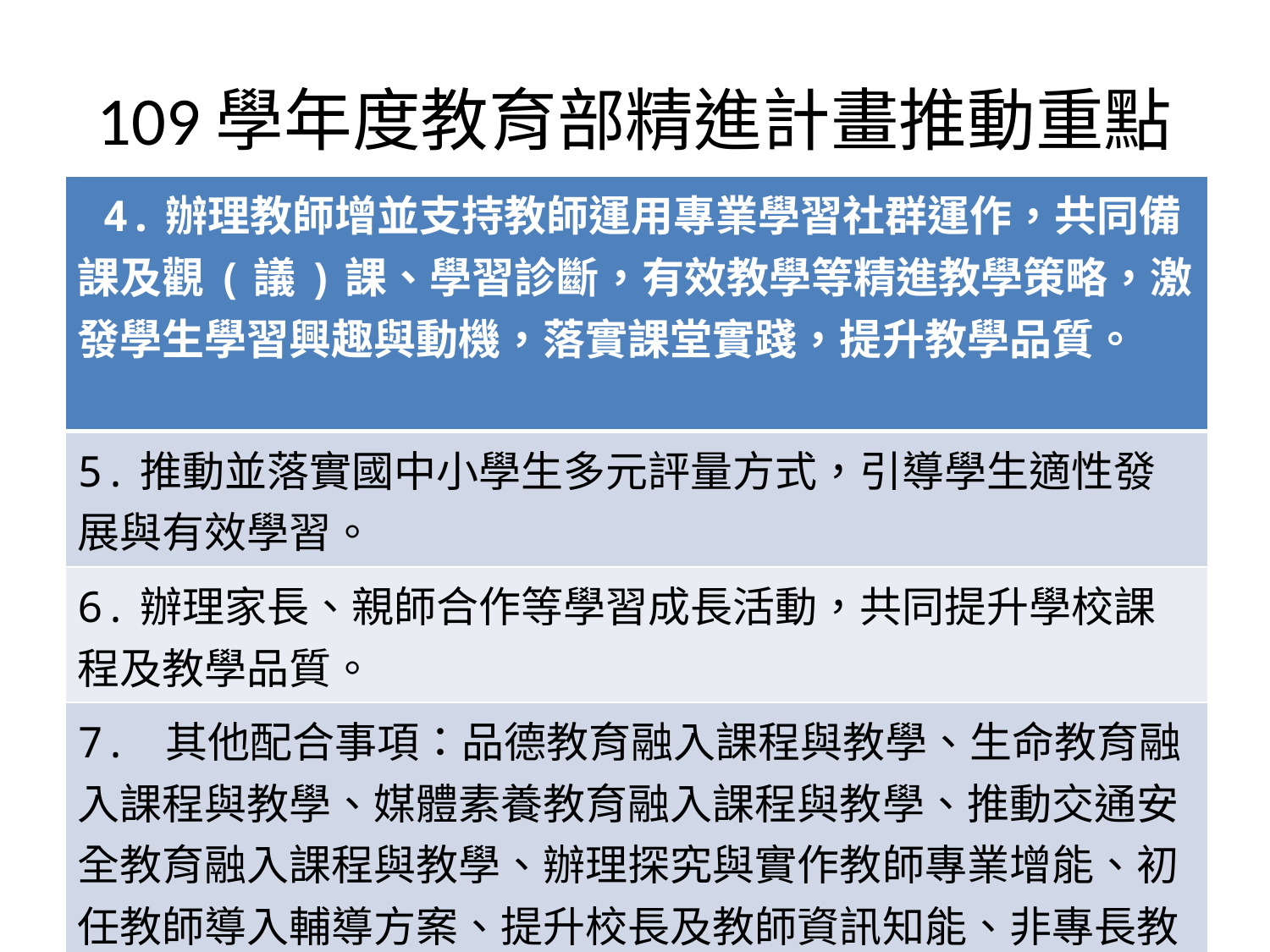

# 109學年度教育部精進計畫推動重點
| 4.辦理教師增並支持教師運用專業學習社群運作，共同備課及觀(議)課、學習診斷，有效教學等精進教學策略，激發學生學習興趣與動機，落實課堂實踐，提升教學品質。 |
| --- |
| 5.推動並落實國中小學生多元評量方式，引導學生適性發展與有效學習。 |
| 6.辦理家長、親師合作等學習成長活動，共同提升學校課程及教學品質。 |
| 7. 其他配合事項：品德教育融入課程與教學、生命教育融入課程與教學、媒體素養教育融入課程與教學、推動交通安全教育融入課程與教學、辦理探究與實作教師專業增能、初任教師導入輔導方案、提升校長及教師資訊知能、非專長教師增能。 |